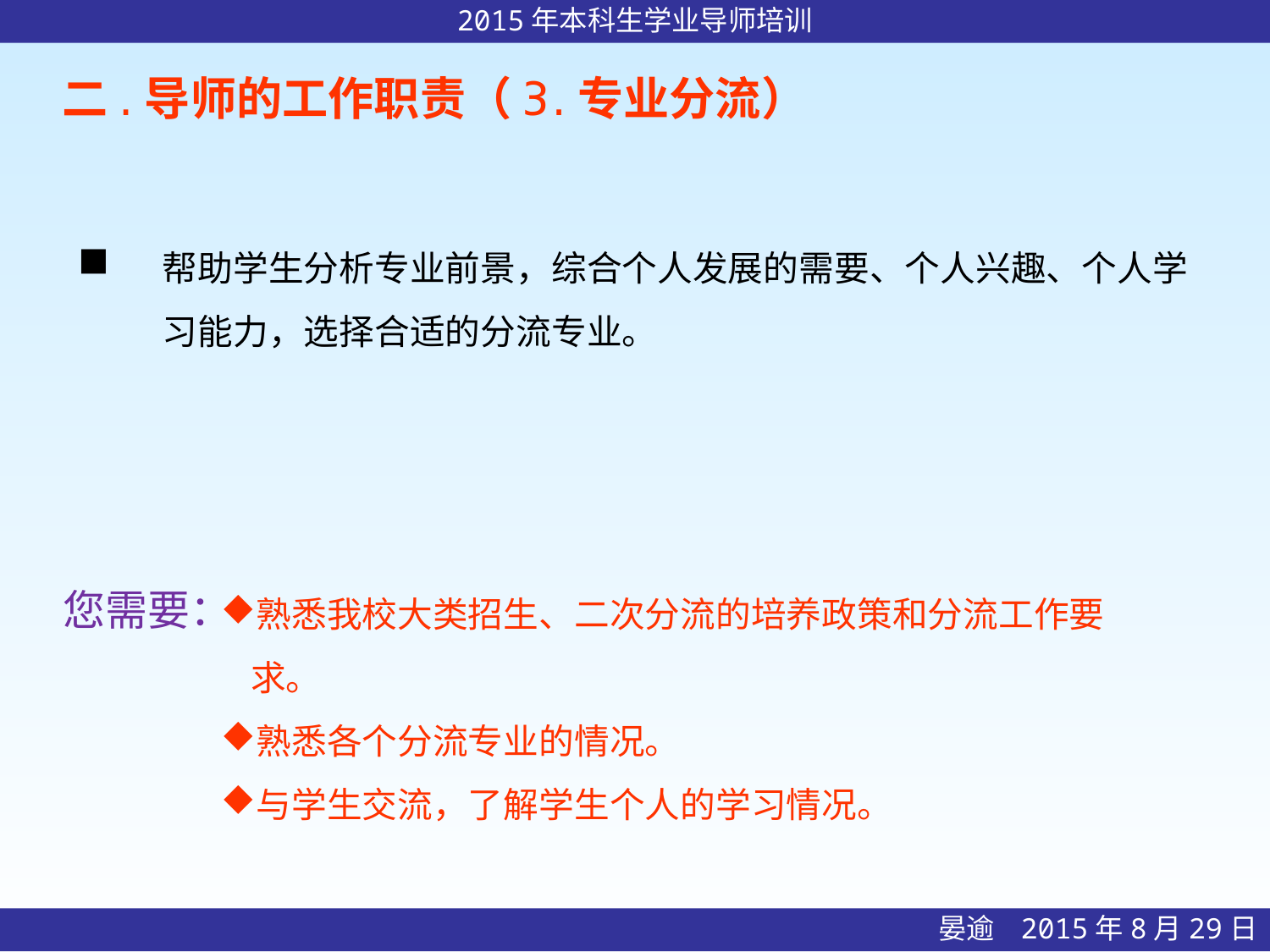

# 二.导师的工作职责（3.专业分流）
帮助学生分析专业前景，综合个人发展的需要、个人兴趣、个人学习能力，选择合适的分流专业。
熟悉我校大类招生、二次分流的培养政策和分流工作要求。
熟悉各个分流专业的情况。
与学生交流，了解学生个人的学习情况。
您需要：